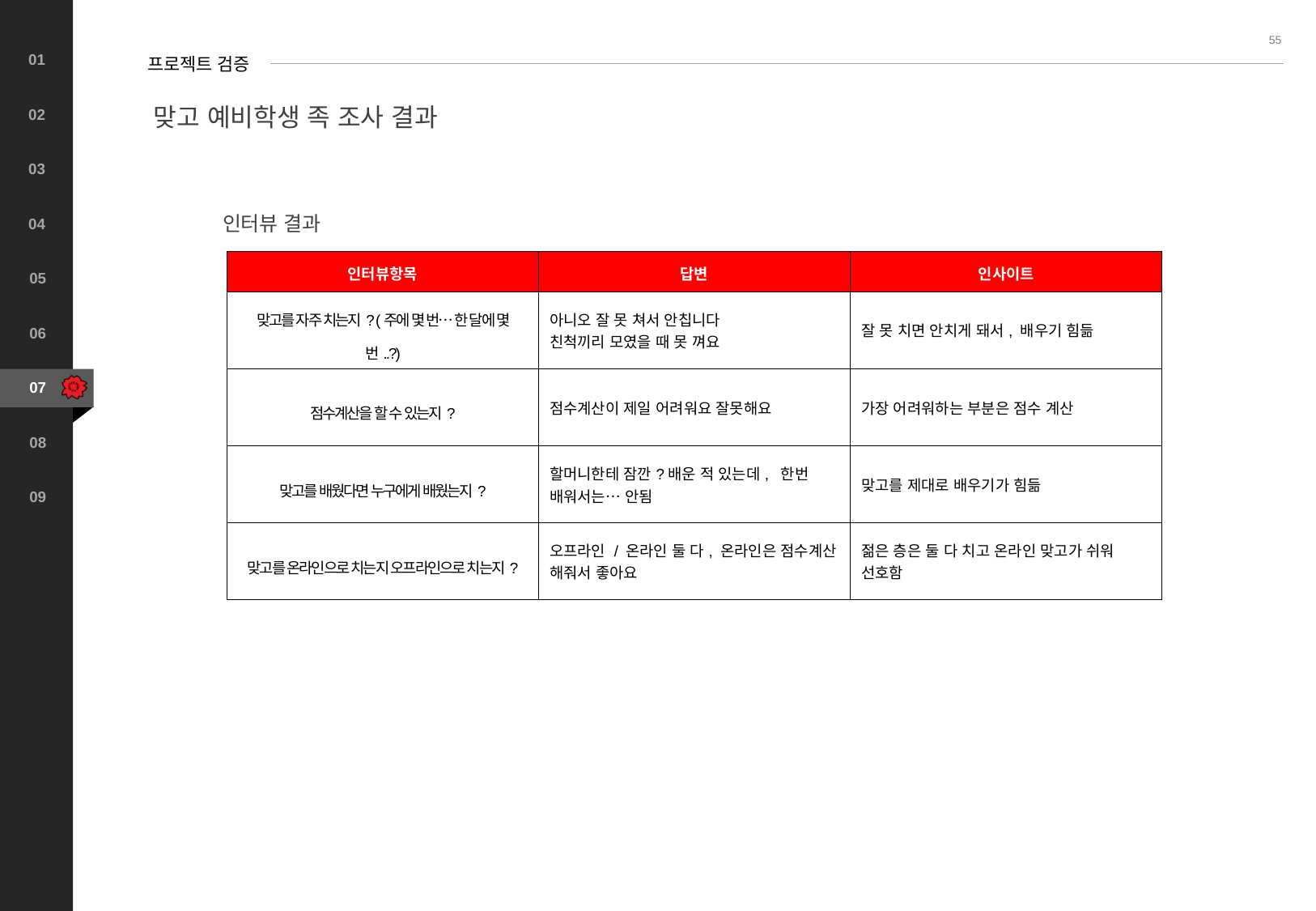

55
프로젝트 검증
맞고 예비학생 족 조사 결과
인터뷰 결과
| 인터뷰항목 | 답변 | 인사이트 |
| --- | --- | --- |
| 맞고를 자주 치는지? (주에 몇 번… 한 달에 몇 번..?) | 아니오 잘 못 쳐서 안칩니다 친척끼리 모였을 때 못 껴요 | 잘 못 치면 안치게 돼서, 배우기 힘듦 |
| 점수계산을 할 수 있는지? | 점수계산이 제일 어려워요 잘못해요 | 가장 어려워하는 부분은 점수 계산 |
| 맞고를 배웠다면 누구에게 배웠는지? | 할머니한테 잠깐?배운 적 있는데, 한번 배워서는… 안됨 | 맞고를 제대로 배우기가 힘듦 |
| 맞고를 온라인으로 치는지 오프라인으로 치는지? | 오프라인 / 온라인 둘 다, 온라인은 점수계산 해줘서 좋아요 | 젊은 층은 둘 다 치고 온라인 맞고가 쉬워 선호함 |